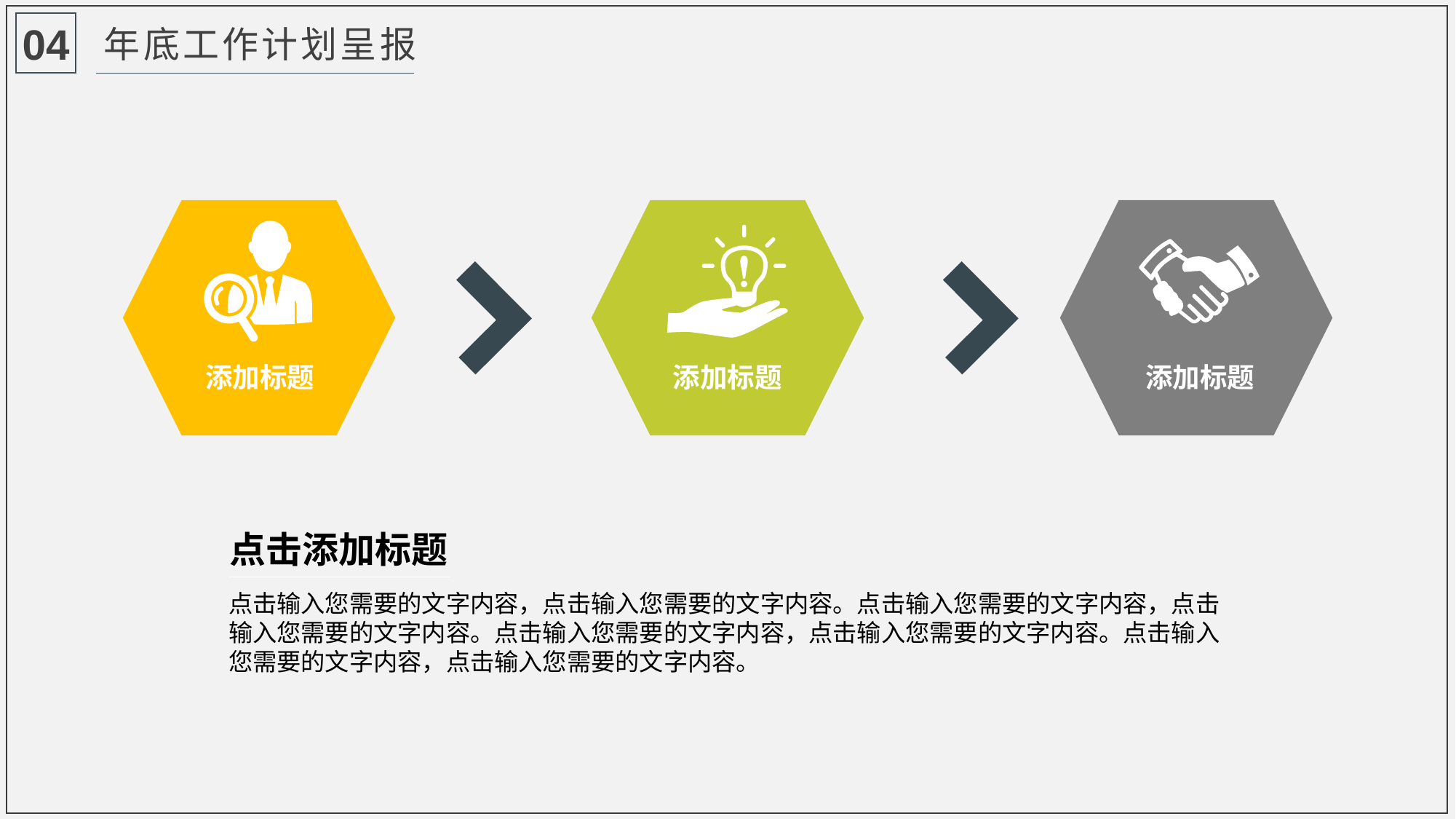

04
年底工作计划呈报

添加标题
添加标题
添加标题
点击添加标题
点击输入您需要的文字内容，点击输入您需要的文字内容。点击输入您需要的文字内容，点击输入您需要的文字内容。点击输入您需要的文字内容，点击输入您需要的文字内容。点击输入您需要的文字内容，点击输入您需要的文字内容。